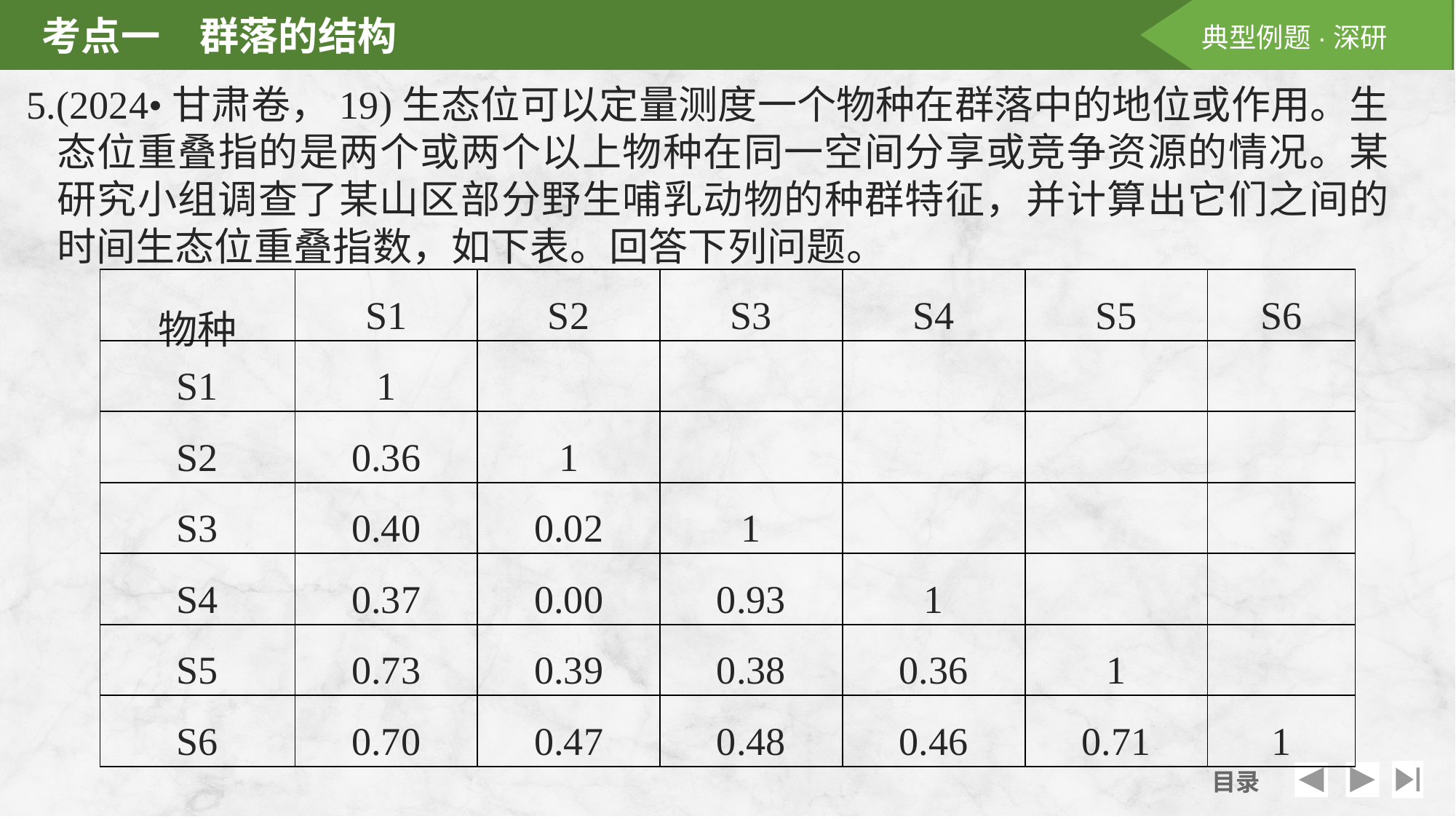

5.(2024•甘肃卷，19)生态位可以定量测度一个物种在群落中的地位或作用。生态位重叠指的是两个或两个以上物种在同一空间分享或竞争资源的情况。某研究小组调查了某山区部分野生哺乳动物的种群特征，并计算出它们之间的时间生态位重叠指数，如下表。回答下列问题。
| 物种 | S1 | S2 | S3 | S4 | S5 | S6 |
| --- | --- | --- | --- | --- | --- | --- |
| S1 | 1 |  |  |  |  |  |
| S2 | 0.36 | 1 |  |  |  |  |
| S3 | 0.40 | 0.02 | 1 |  |  |  |
| S4 | 0.37 | 0.00 | 0.93 | 1 |  |  |
| S5 | 0.73 | 0.39 | 0.38 | 0.36 | 1 |  |
| S6 | 0.70 | 0.47 | 0.48 | 0.46 | 0.71 | 1 |